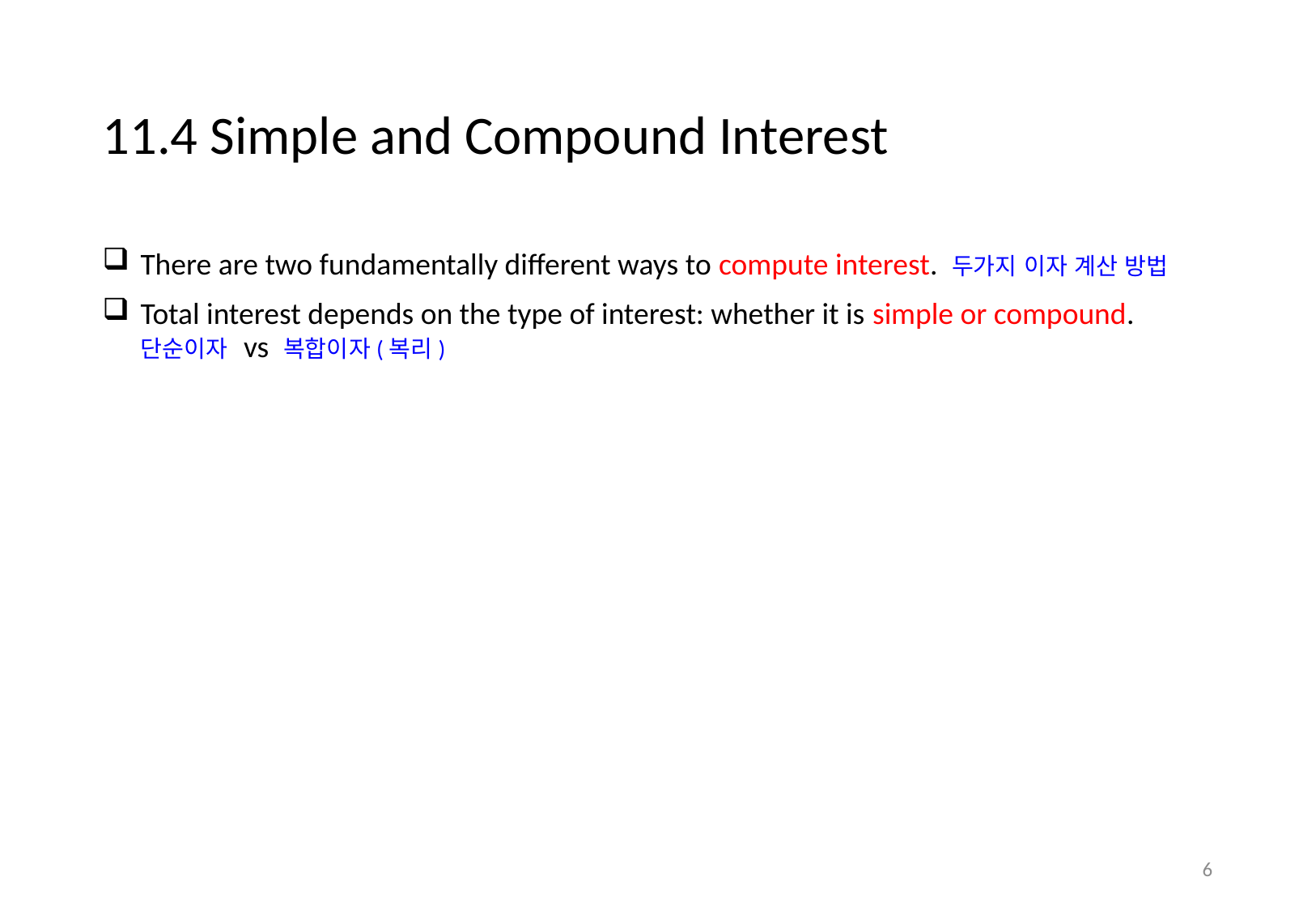

# 11.4 Simple and Compound Interest
There are two fundamentally different ways to compute interest. 두가지 이자 계산 방법
Total interest depends on the type of interest: whether it is simple or compound. 단순이자 vs 복합이자(복리)
6